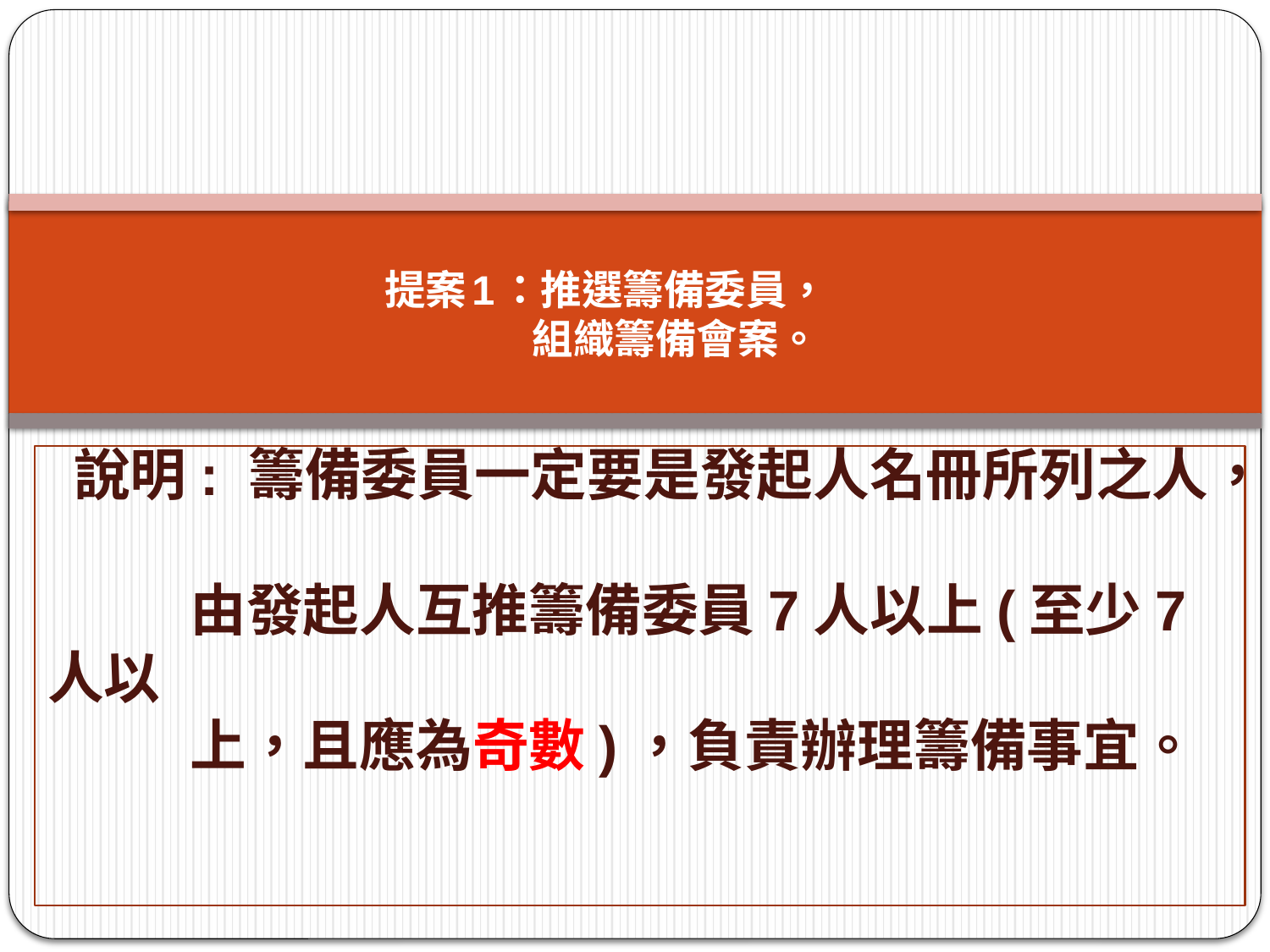

# 提案1：推選籌備委員， 組織籌備會案。
 說明: 籌備委員一定要是發起人名冊所列之人，
          由發起人互推籌備委員7人以上(至少7人以
          上，且應為奇數)，負責辦理籌備事宜。